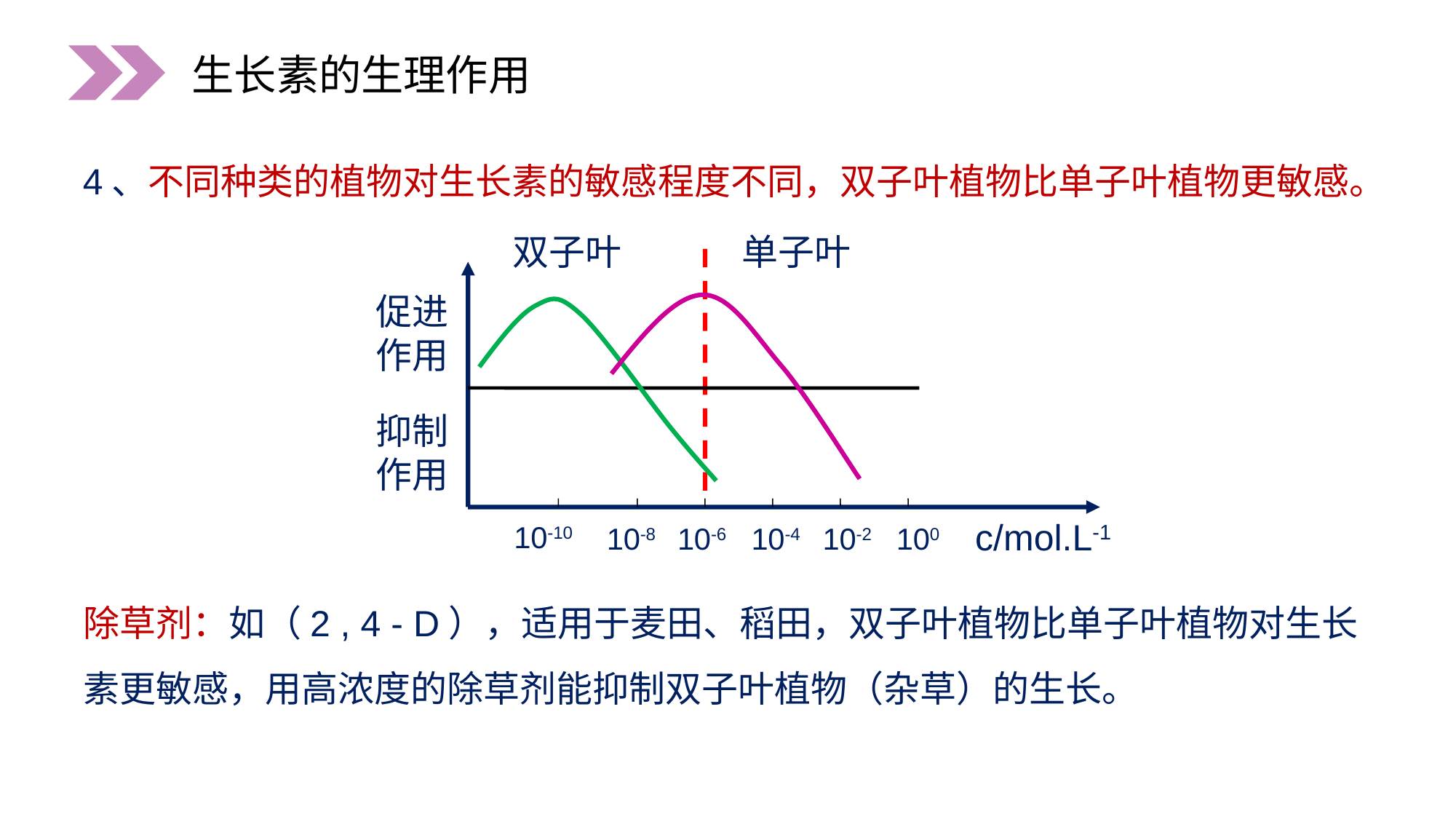

生长素的生理作用
4、不同种类的植物对生长素的敏感程度不同，双子叶植物比单子叶植物更敏感。
双子叶
单子叶

促进作用

抑制作用

c/mol.L-1
10-10
10-8
10-6
10-4
10-2
100
除草剂：如（2 , 4 - D），适用于麦田、稻田，双子叶植物比单子叶植物对生长素更敏感，用高浓度的除草剂能抑制双子叶植物（杂草）的生长。